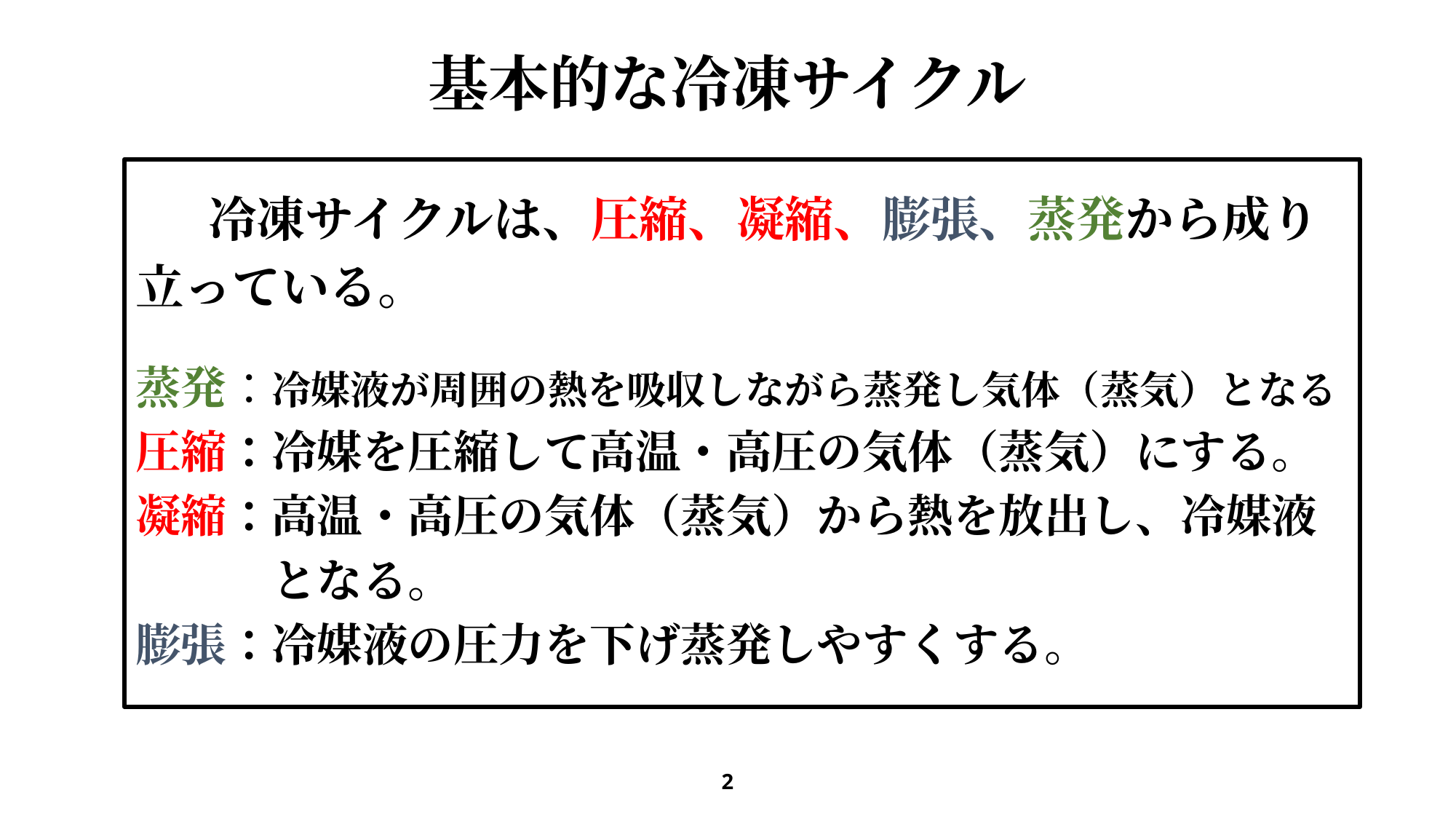

# 基本的な冷凍サイクル
　　冷凍サイクルは、圧縮、凝縮、膨張、蒸発から成り
立っている。

蒸発：冷媒液が周囲の熱を吸収しながら蒸発し気体（蒸気）となる
圧縮：冷媒を圧縮して高温・高圧の気体（蒸気）にする。
凝縮：高温・高圧の気体（蒸気）から熱を放出し、冷媒液
　　　となる。
膨張：冷媒液の圧力を下げ蒸発しやすくする。
2